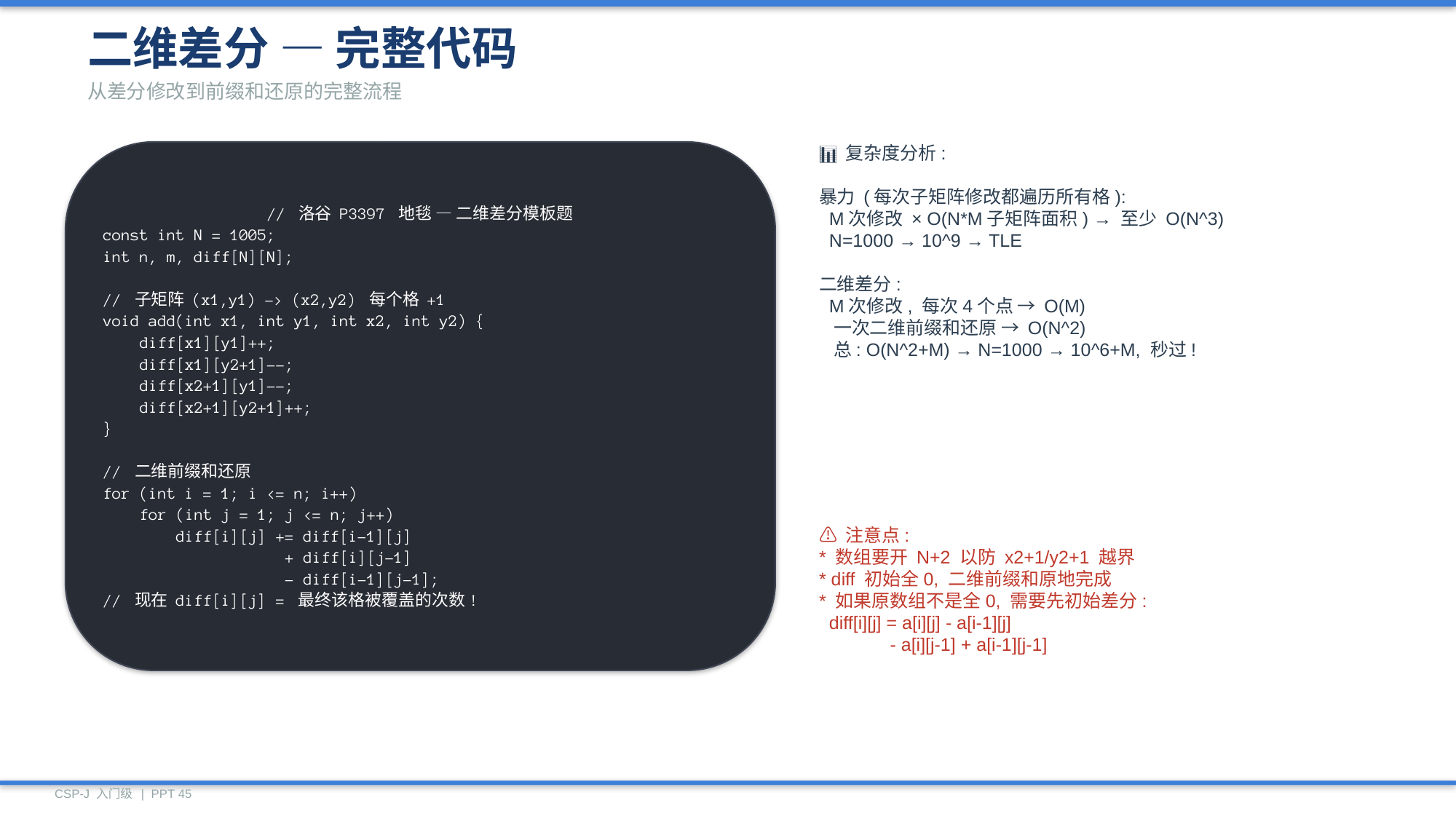

二维差分 — 完整代码
从差分修改到前缀和还原的完整流程
// 洛谷 P3397 地毯 — 二维差分模板题
const int N = 1005;
int n, m, diff[N][N];

// 子矩阵 (x1,y1) -> (x2,y2) 每个格 +1
void add(int x1, int y1, int x2, int y2) {
    diff[x1][y1]++;
    diff[x1][y2+1]--;
    diff[x2+1][y1]--;
    diff[x2+1][y2+1]++;
}

// 二维前缀和还原
for (int i = 1; i <= n; i++)
    for (int j = 1; j <= n; j++)
        diff[i][j] += diff[i-1][j]
                    + diff[i][j-1]
                    - diff[i-1][j-1];
// 现在 diff[i][j] = 最终该格被覆盖的次数!
📊 复杂度分析:
暴力 (每次子矩阵修改都遍历所有格):
  M次修改 × O(N*M子矩阵面积) → 至少 O(N^3)
  N=1000 → 10^9 → TLE
二维差分:
  M次修改, 每次4个点 → O(M)
  一次二维前缀和还原 → O(N^2)
  总: O(N^2+M) → N=1000 → 10^6+M, 秒过!
⚠️ 注意点:
* 数组要开 N+2 以防 x2+1/y2+1 越界
* diff 初始全0, 二维前缀和原地完成
* 如果原数组不是全0, 需要先初始差分:
  diff[i][j] = a[i][j] - a[i-1][j]
              - a[i][j-1] + a[i-1][j-1]

CSP-J 入门级  |  PPT 45